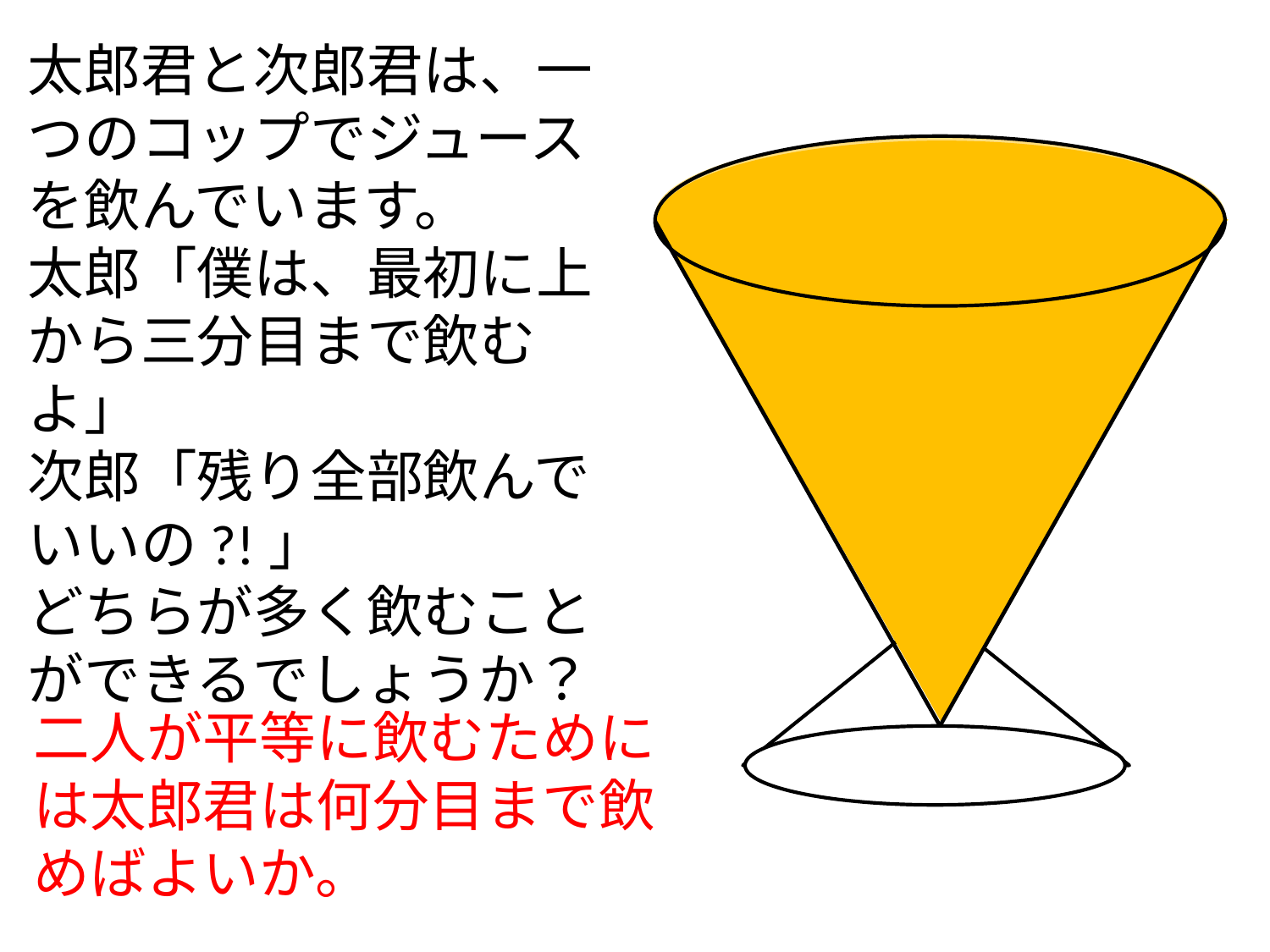

# 太郎君と次郎君は、一つのコップでジュースを飲んでいます。 太郎「僕は、最初に上から三分目まで飲むよ」 次郎「残り全部飲んでいいの?!」 どちらが多く飲むことができるでしょうか？

二人が平等に飲むためには太郎君は何分目まで飲めばよいか。